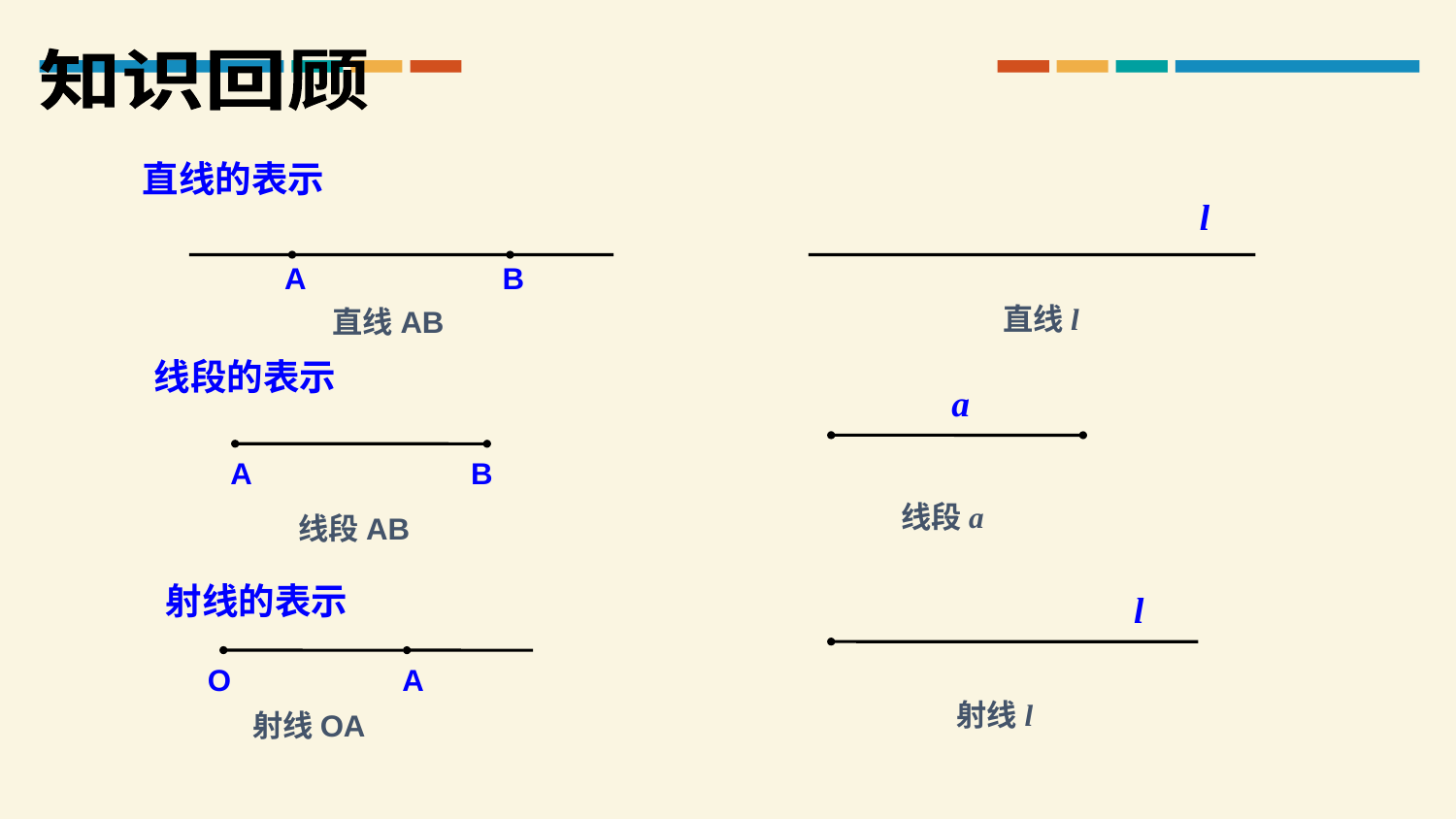

知识回顾
直线的表示
l
A
B

直线l
直线AB
线段的表示
a

A
B
线段a
线段AB
射线的表示
l

O
A
射线l
射线OA